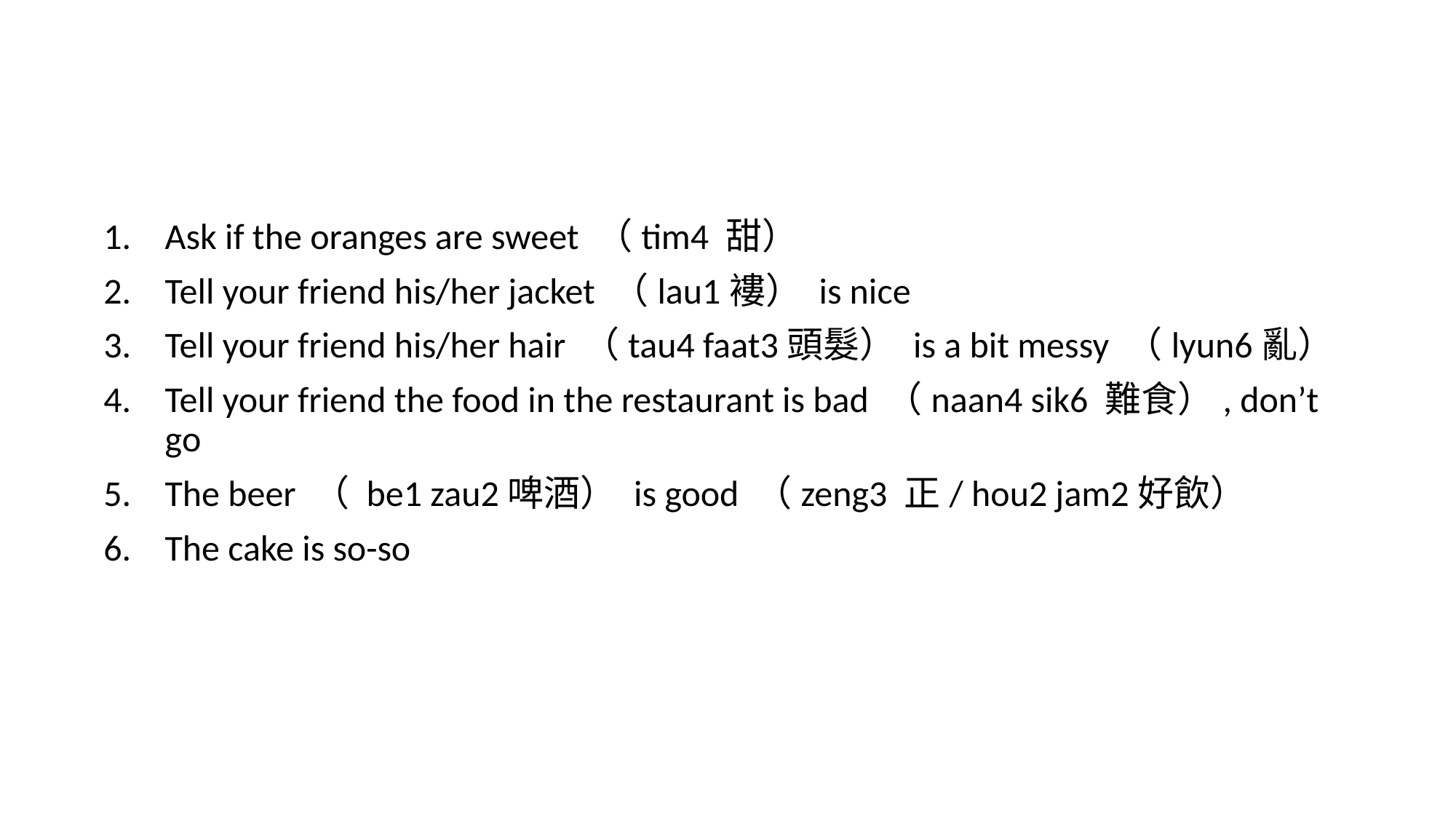

Ask if the oranges are sweet （tim4 甜）
Tell your friend his/her jacket （lau1褸） is nice
Tell your friend his/her hair （tau4 faat3頭髮） is a bit messy （lyun6亂）
Tell your friend the food in the restaurant is bad （naan4 sik6 難食）, don’t go
The beer （ be1 zau2啤酒） is good （zeng3 正/ hou2 jam2好飲）
The cake is so-so